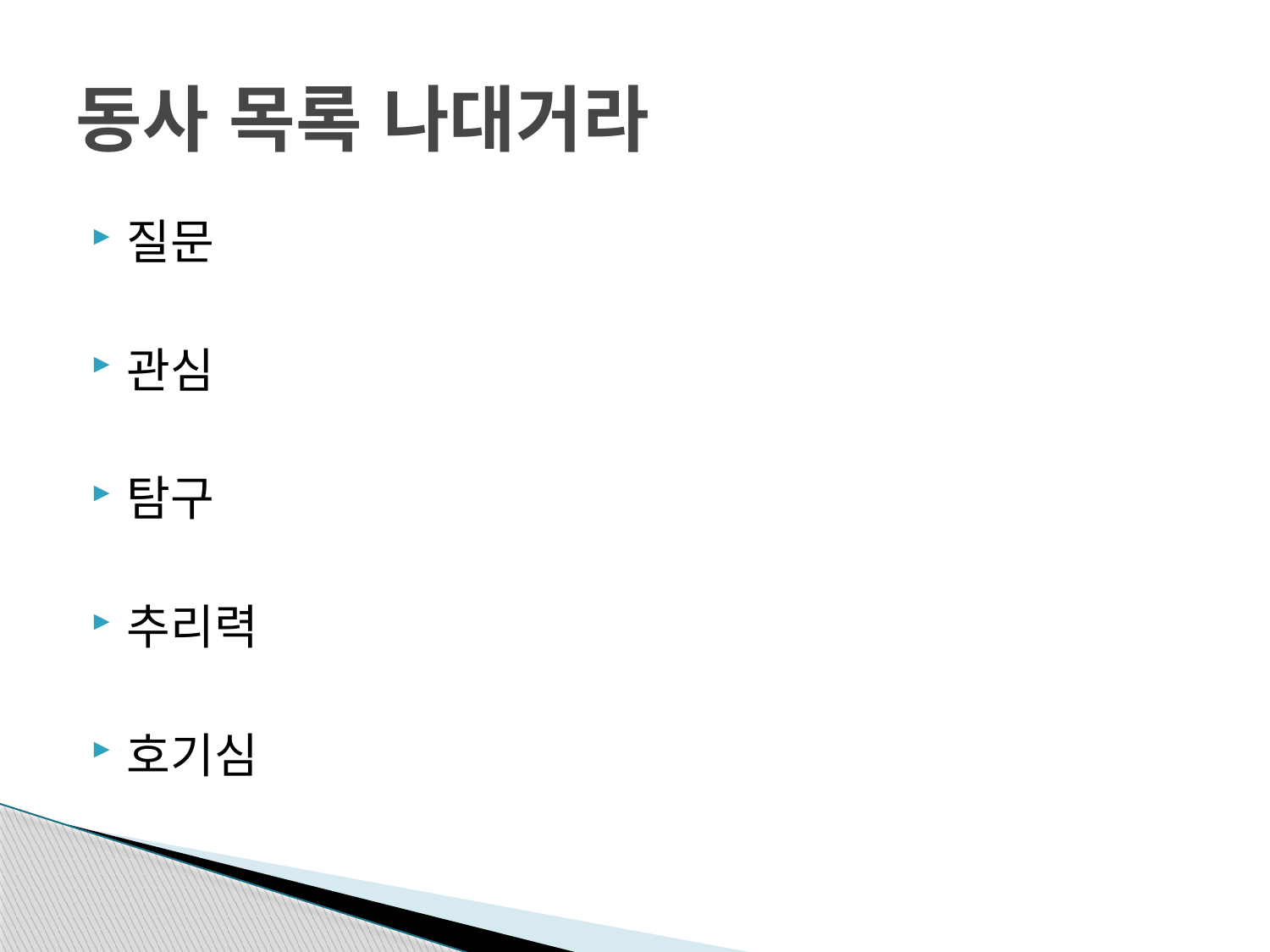

# 동사 목록 나대거라
질문

관심

탐구

추리력

호기심